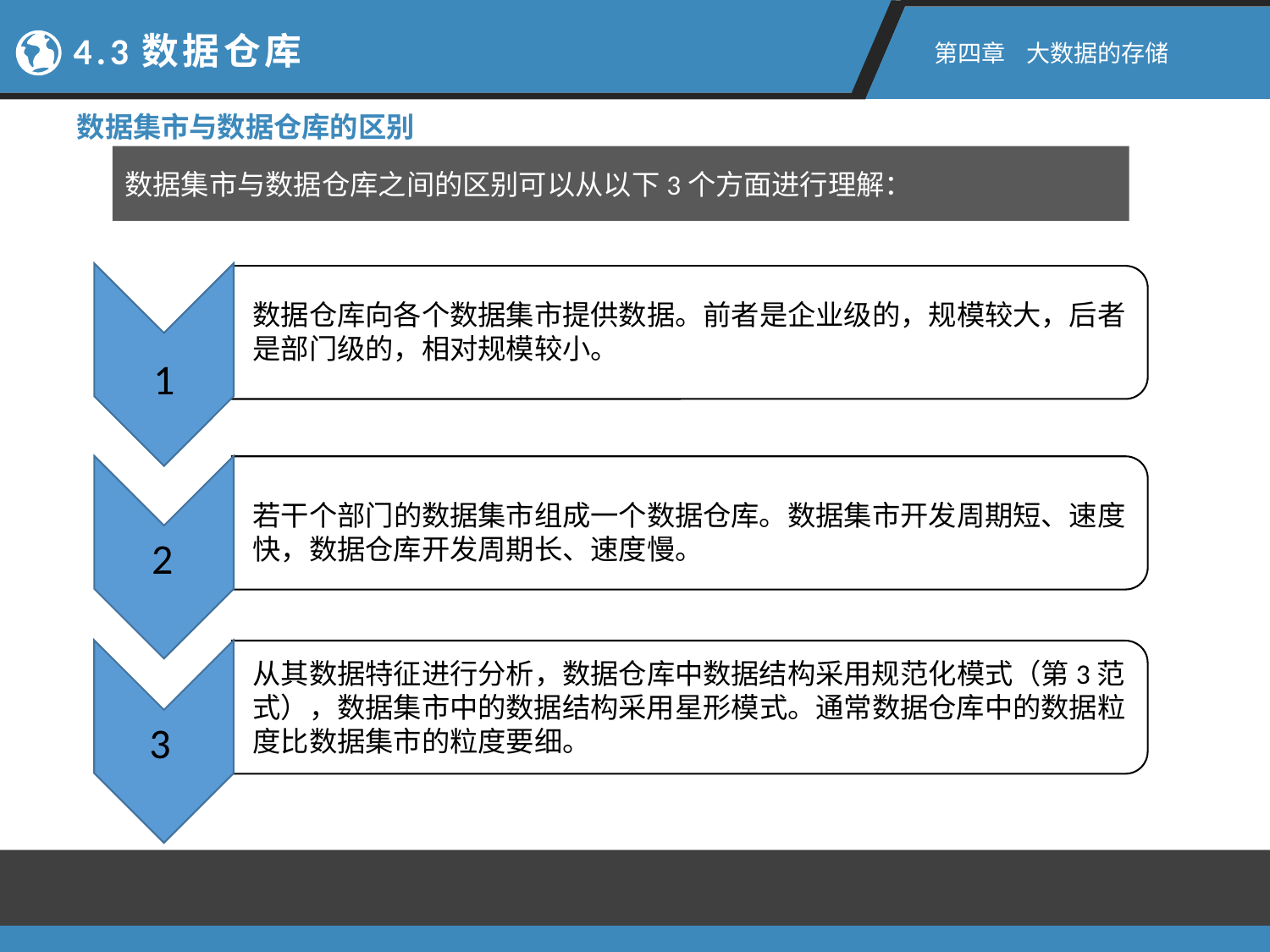

4.3数据仓库

第四章    大数据的存储
数据集市与数据仓库的区别
数据集市与数据仓库之间的区别可以从以下3个方面进行理解：

数据仓库向各个数据集市提供数据。前者是企业级的，规模较大，后者是部门级的，相对规模较小。

1

若干个部门的数据集市组成一个数据仓库。数据集市开发周期短、速度快，数据仓库开发周期长、速度慢。
2

从其数据特征进行分析，数据仓库中数据结构采用规范化模式（第3范式），数据集市中的数据结构采用星形模式。通常数据仓库中的数据粒度比数据集市的粒度要细。

3